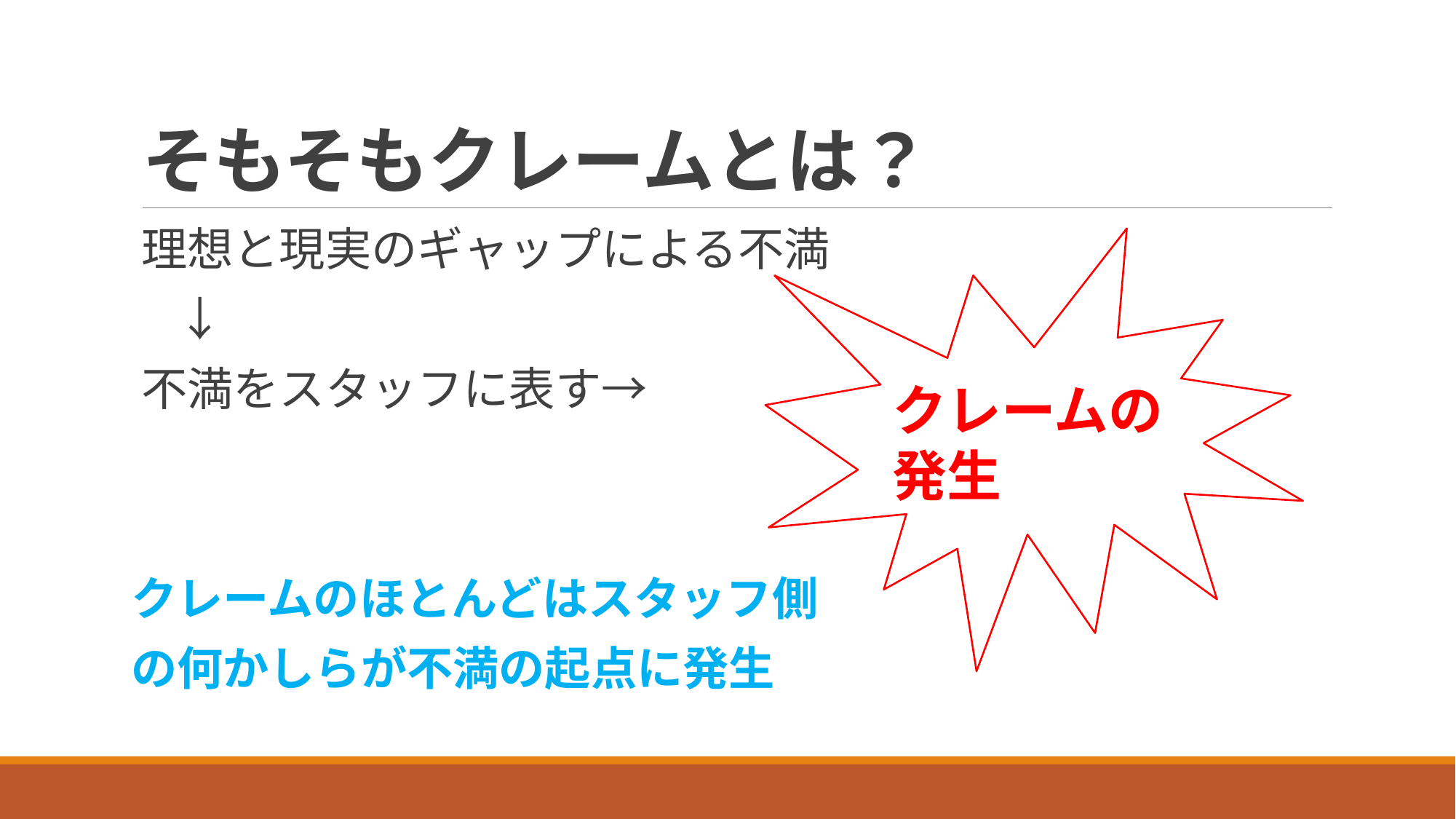

# そもそもクレームとは？
理想と現実のギャップによる不満
　↓
不満をスタッフに表す→

クレームのほとんどはスタッフ側
の何かしらが不満の起点に発生

クレームの発生